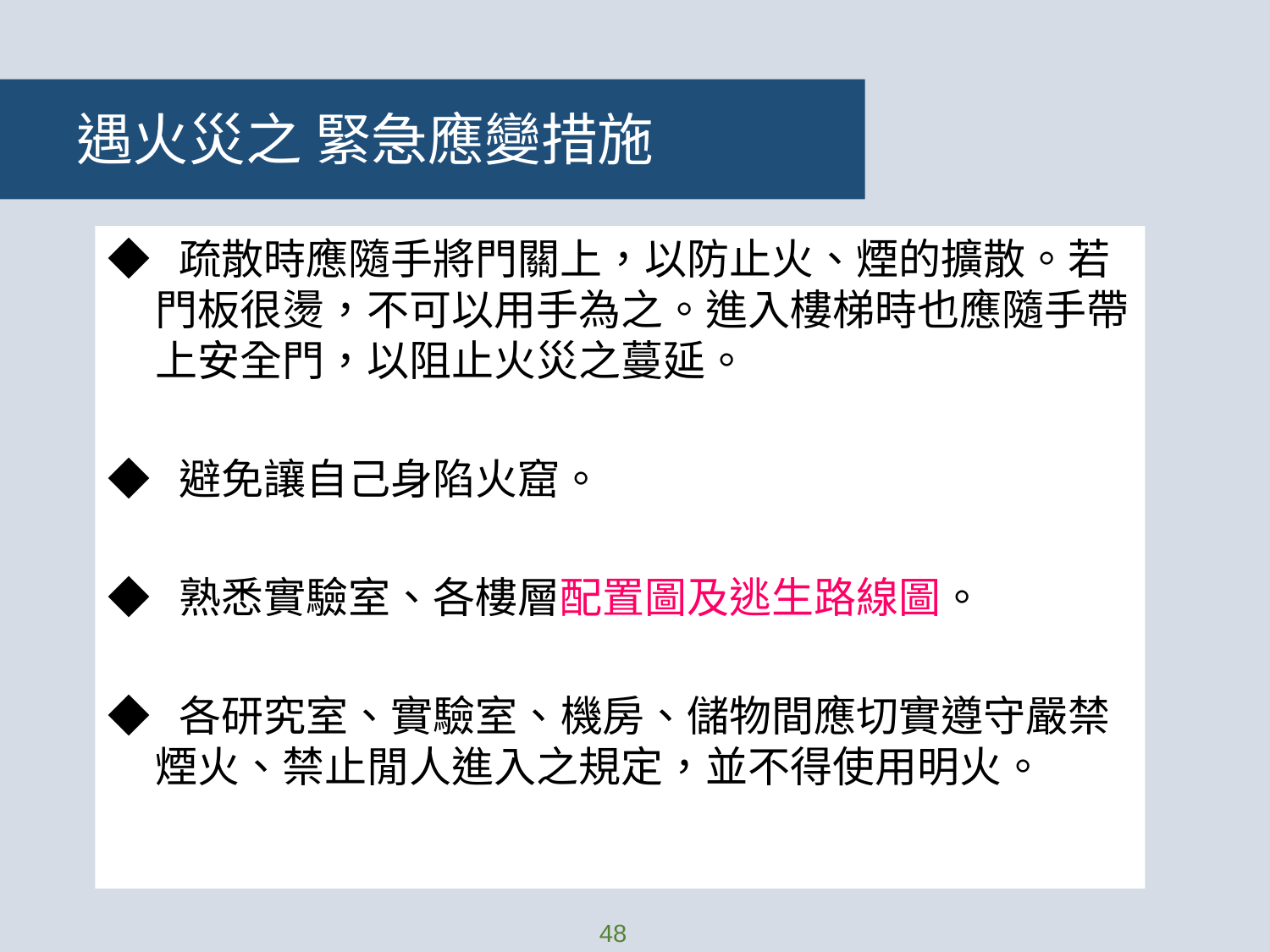

遇火災之 緊急應變措施
◆  疏散時應隨手將門關上，以防止火、煙的擴散。若門板很燙，不可以用手為之。進入樓梯時也應隨手帶上安全門，以阻止火災之蔓延。

◆  避免讓自己身陷火窟。

◆  熟悉實驗室、各樓層配置圖及逃生路線圖。

◆  各研究室、實驗室、機房、儲物間應切實遵守嚴禁煙火、禁止閒人進入之規定，並不得使用明火。